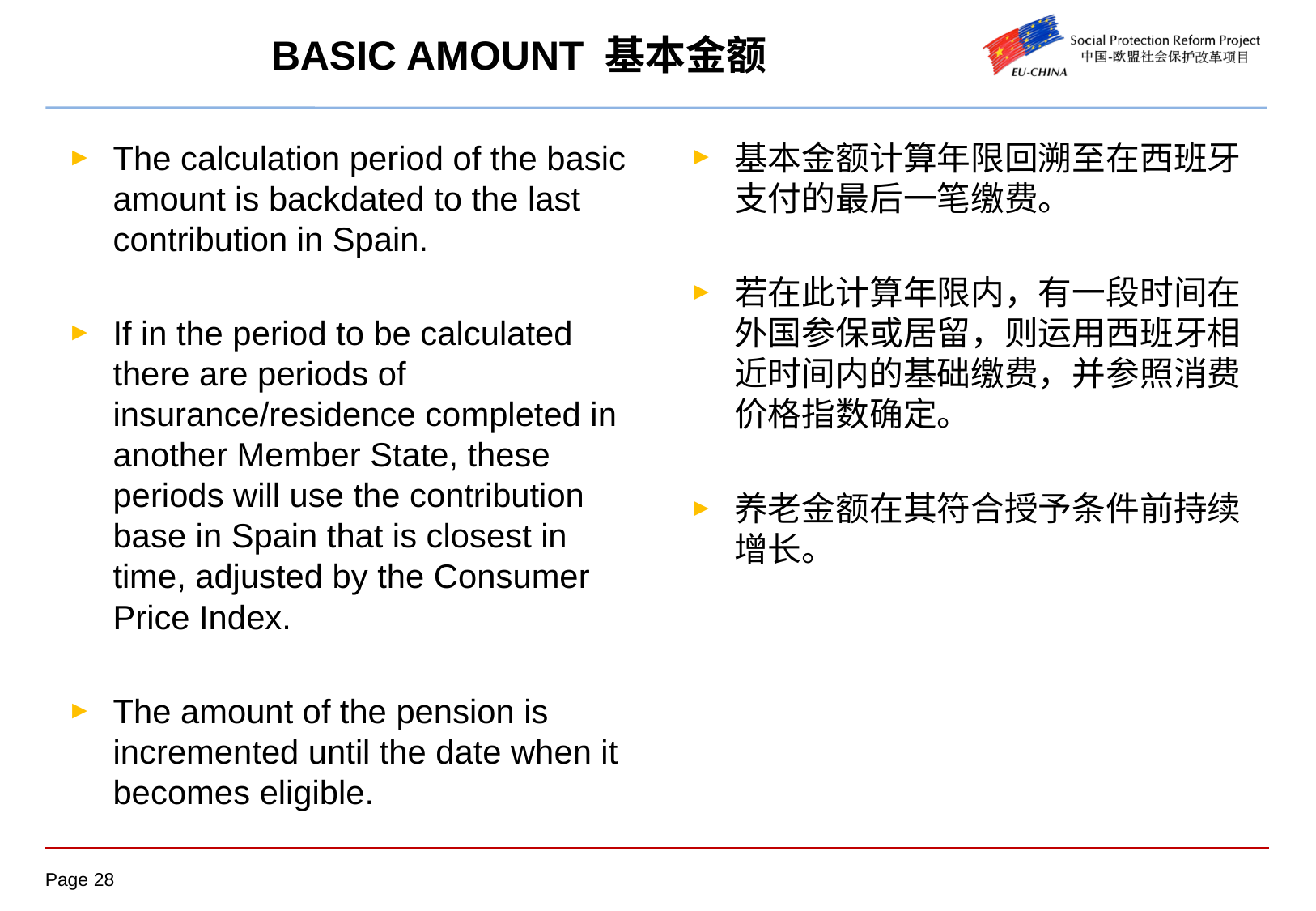

# BASIC AMOUNT 基本金额
基本金额计算年限回溯至在西班牙支付的最后一笔缴费。

若在此计算年限内，有一段时间在外国参保或居留，则运用西班牙相近时间内的基础缴费，并参照消费价格指数确定。

养老金额在其符合授予条件前持续增长。

The calculation period of the basic amount is backdated to the last contribution in Spain.

If in the period to be calculated there are periods of insurance/residence completed in another Member State, these periods will use the contribution base in Spain that is closest in time, adjusted by the Consumer Price Index.

The amount of the pension is incremented until the date when it becomes eligible.